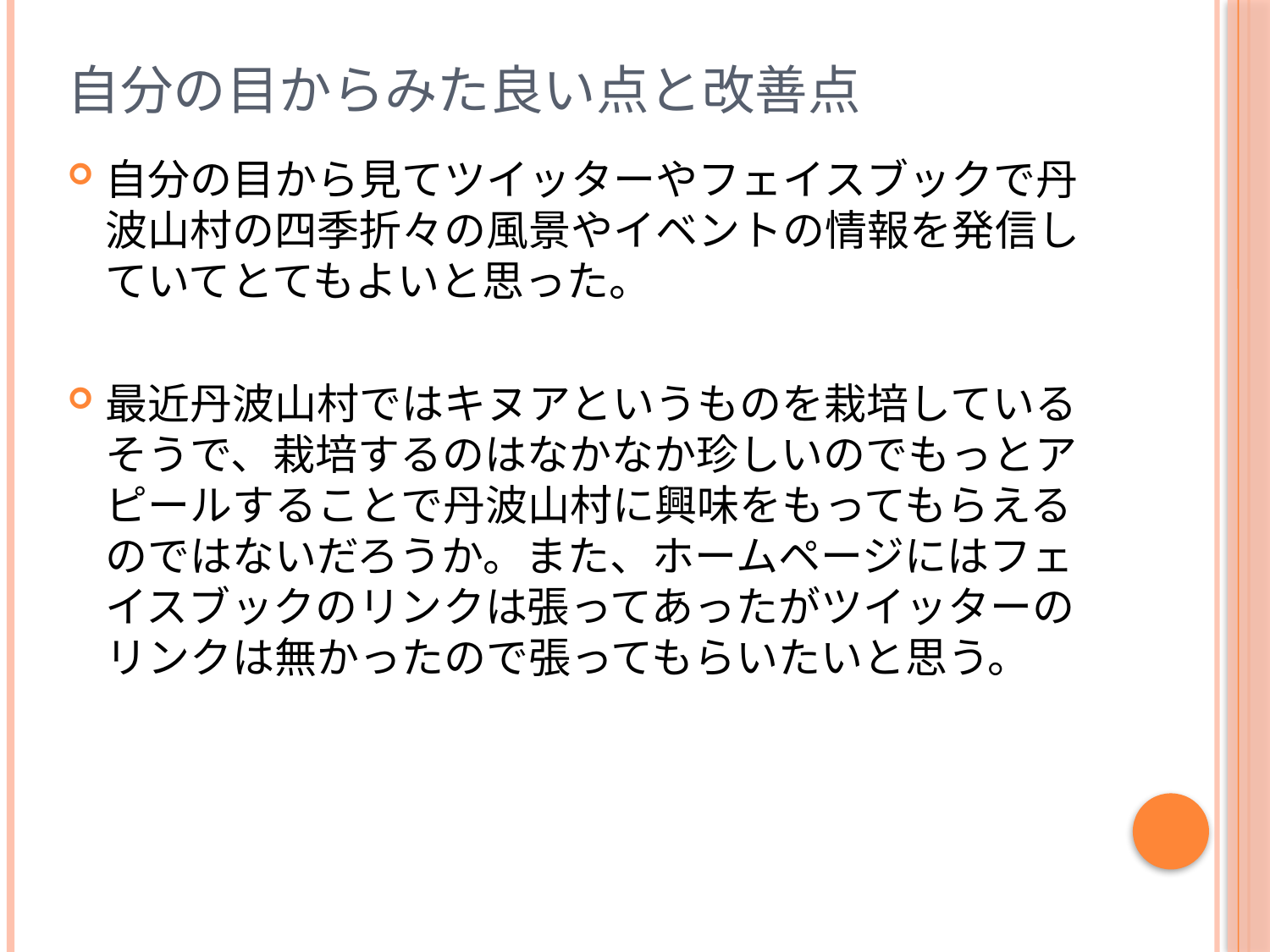

# 自分の目からみた良い点と改善点
自分の目から見てツイッターやフェイスブックで丹波山村の四季折々の風景やイベントの情報を発信していてとてもよいと思った。

最近丹波山村ではキヌアというものを栽培しているそうで、栽培するのはなかなか珍しいのでもっとアピールすることで丹波山村に興味をもってもらえるのではないだろうか。また、ホームページにはフェイスブックのリンクは張ってあったがツイッターのリンクは無かったので張ってもらいたいと思う。